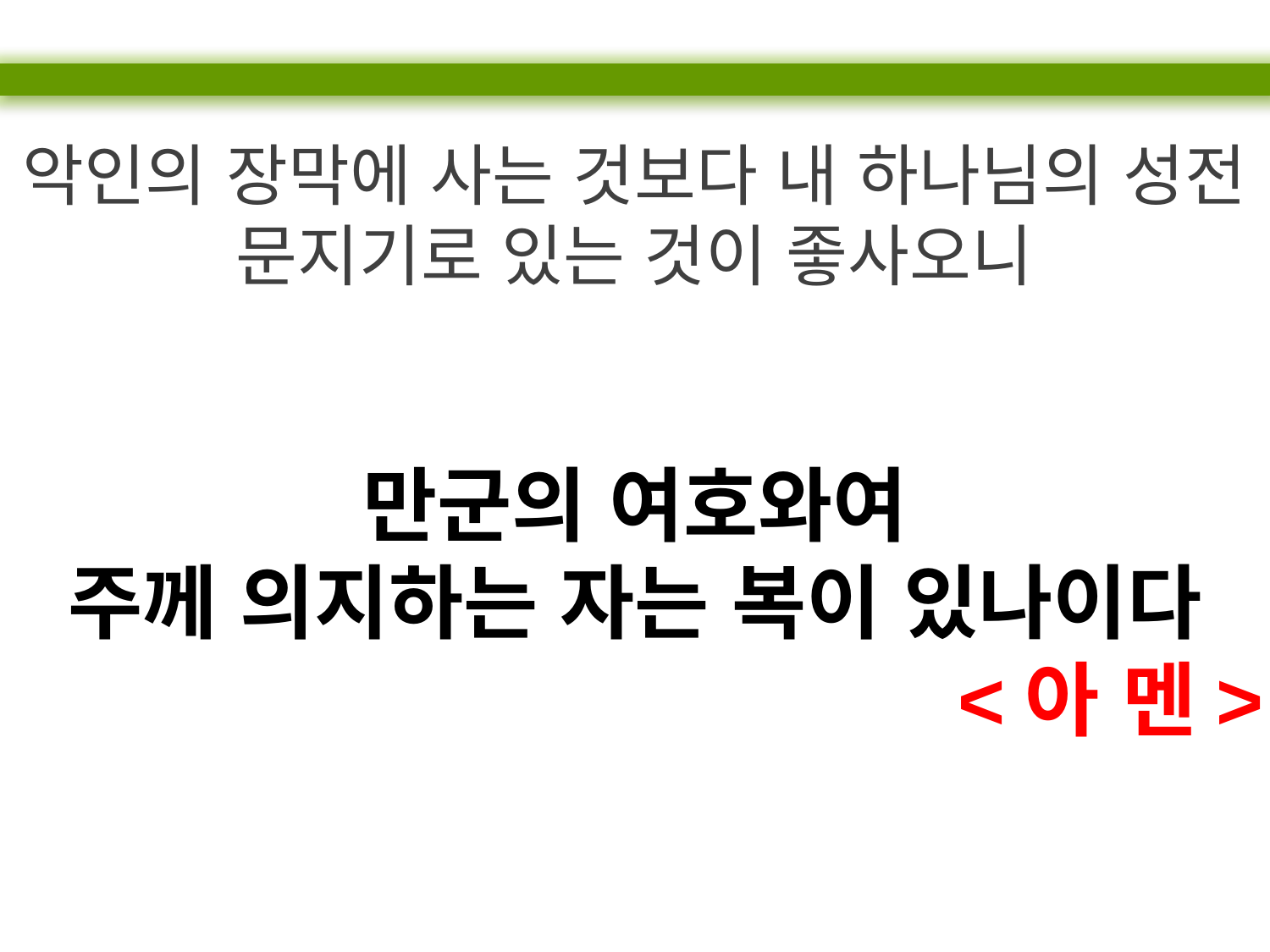

악인의 장막에 사는 것보다 내 하나님의 성전 문지기로 있는 것이 좋사오니
만군의 여호와여
주께 의지하는 자는 복이 있나이다
<아 멘>